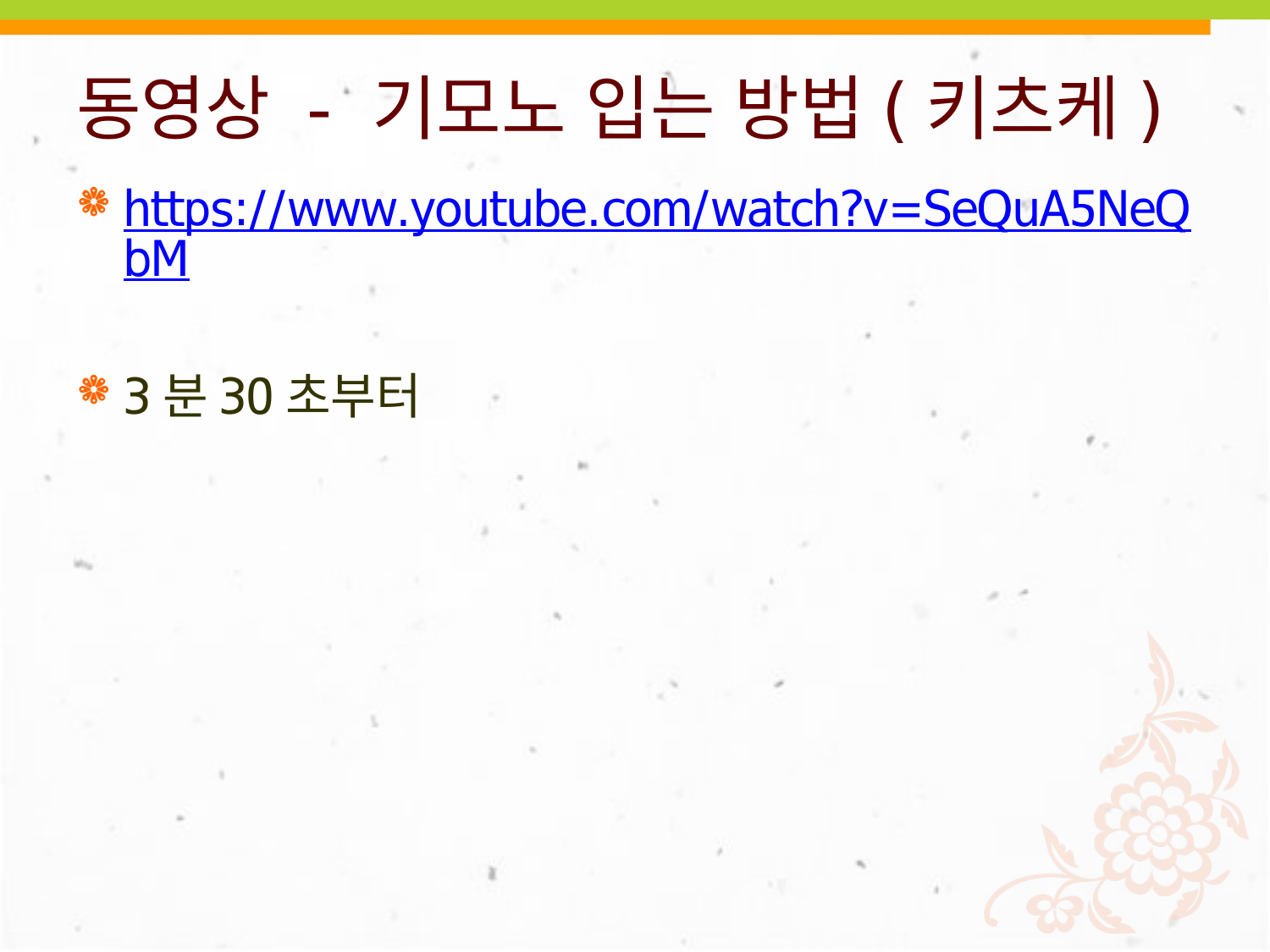

# 동영상 - 기모노 입는 방법(키츠케)
https://www.youtube.com/watch?v=SeQuA5NeQbM

3분30초부터